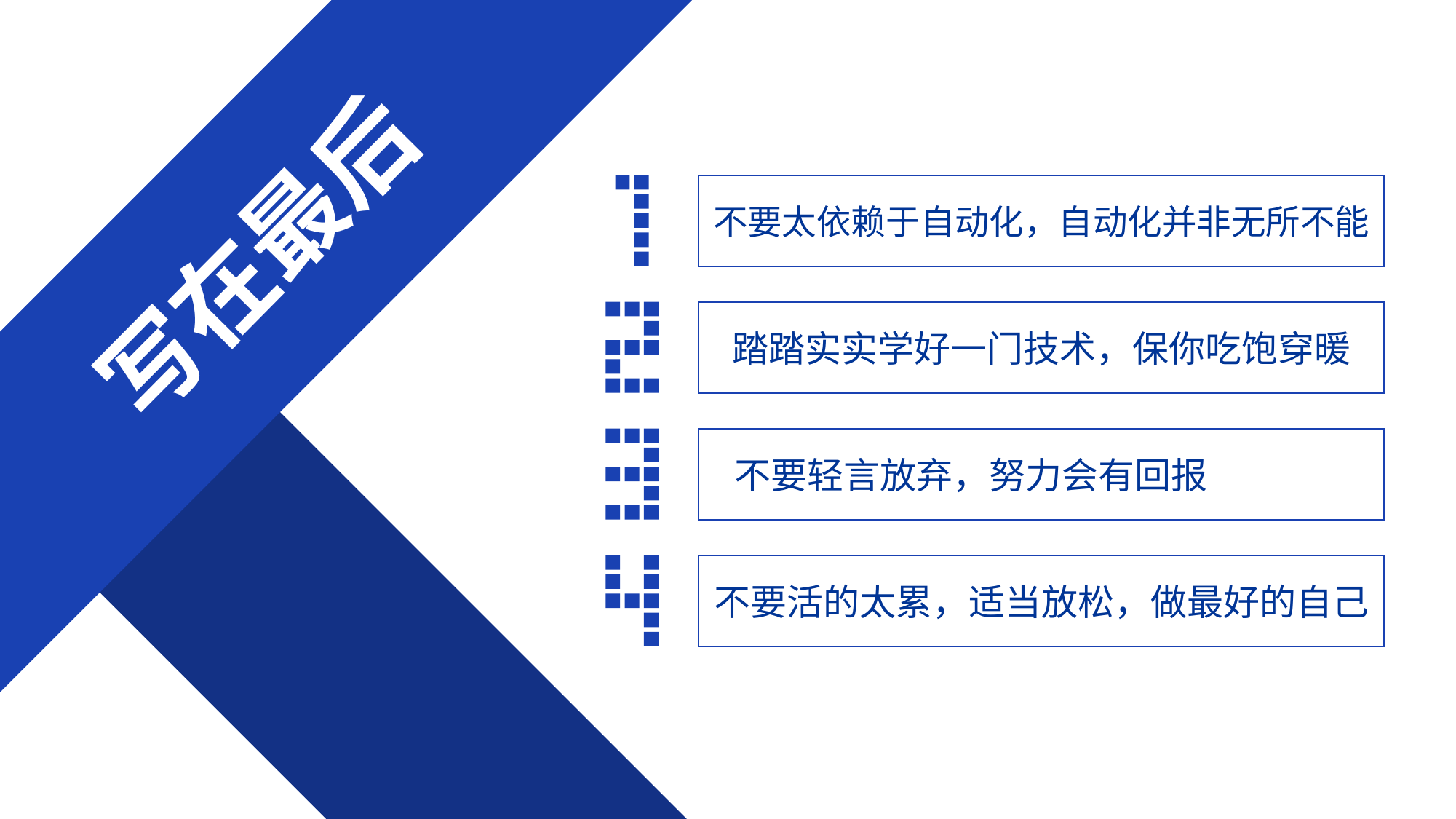

写在最后

不要太依赖于自动化，自动化并非无所不能
踏踏实实学好一门技术，保你吃饱穿暖

  不要轻言放弃，努力会有回报

不要活的太累，适当放松，做最好的自己